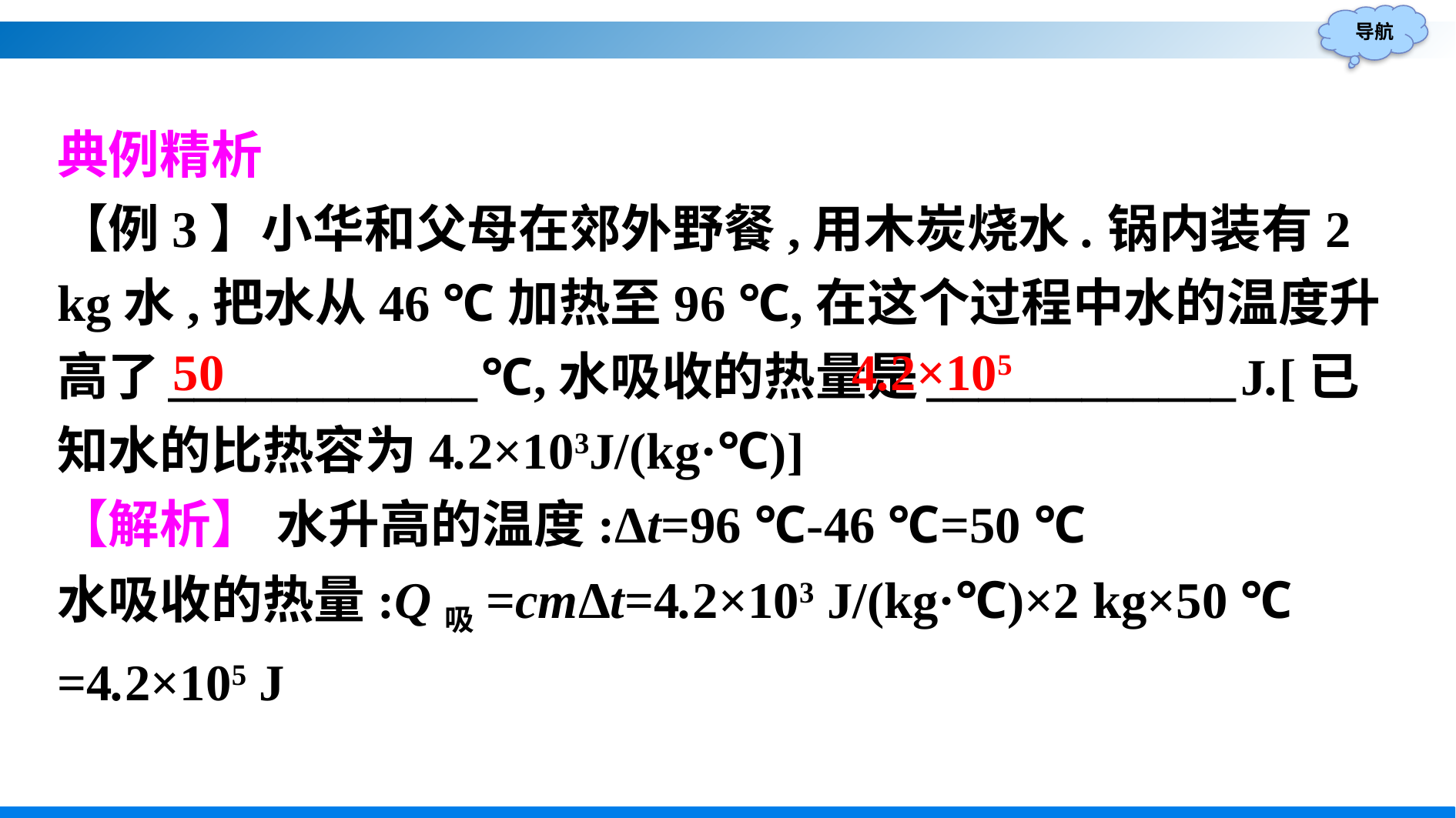

典例精析
【例3】小华和父母在郊外野餐,用木炭烧水.锅内装有2 kg水,把水从46 ℃加热至96 ℃,在这个过程中水的温度升高了____________℃,水吸收的热量是____________J.[已知水的比热容为4.2×103J/(kg·℃)]
【解析】 水升高的温度:Δt=96 ℃-46 ℃=50 ℃
水吸收的热量:Q吸=cmΔt=4.2×103 J/(kg·℃)×2 kg×50 ℃
=4.2×105 J
50
4.2×105